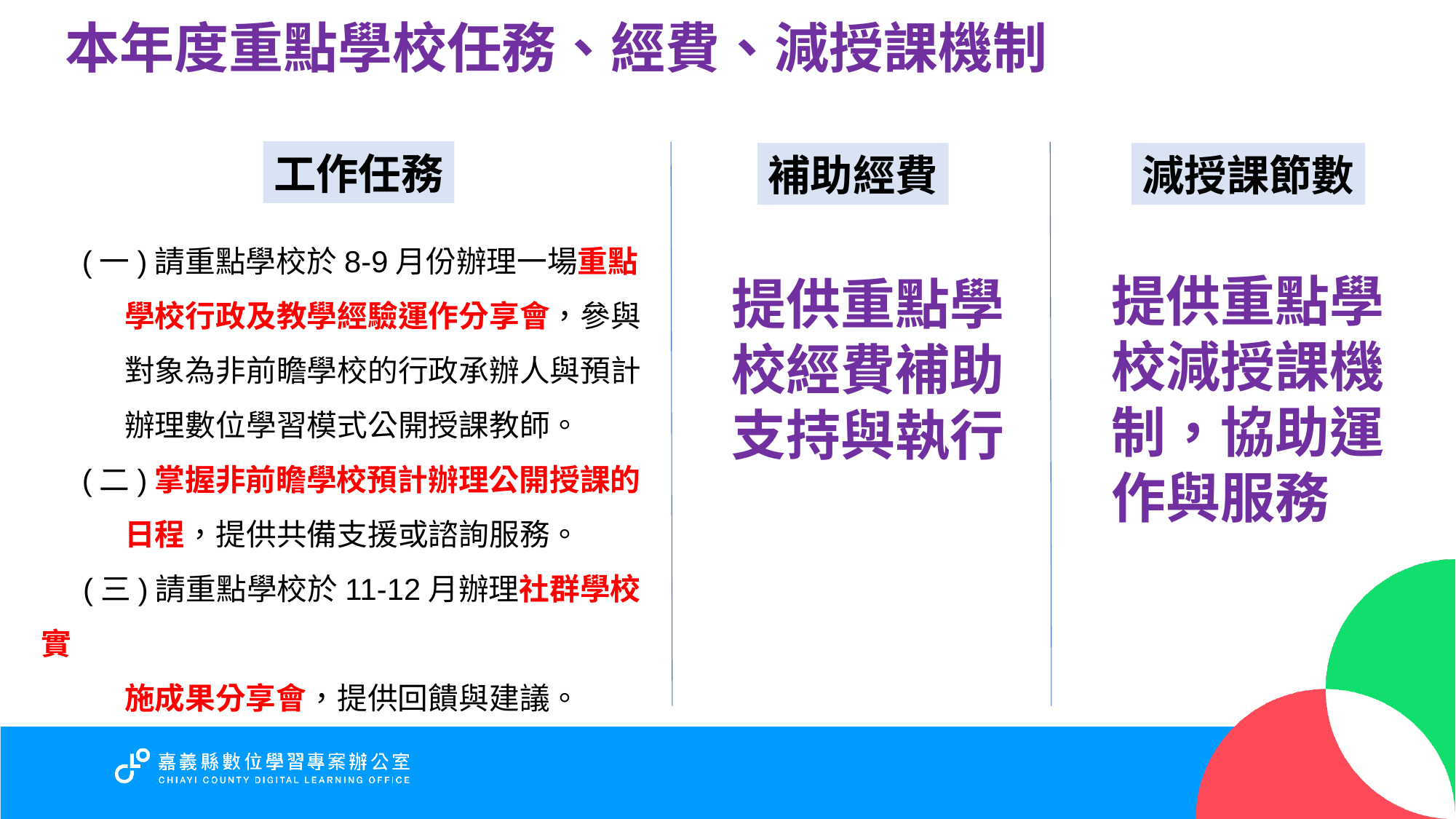

本年度重點學校任務、經費、減授課機制
工作任務
補助經費
減授課節數
(一)請重點學校於8-9月份辦理一場重點學校行政及教學經驗運作分享會，參與對象為非前瞻學校的行政承辦人與預計辦理數位學習模式公開授課教師。
(二)掌握非前瞻學校預計辦理公開授課的日程，提供共備支援或諮詢服務。
     (三)請重點學校於11-12月辦理社群學校實
           施成果分享會，提供回饋與建議。
提供重點學校減授課機制，協助運作與服務
提供重點學校經費補助支持與執行